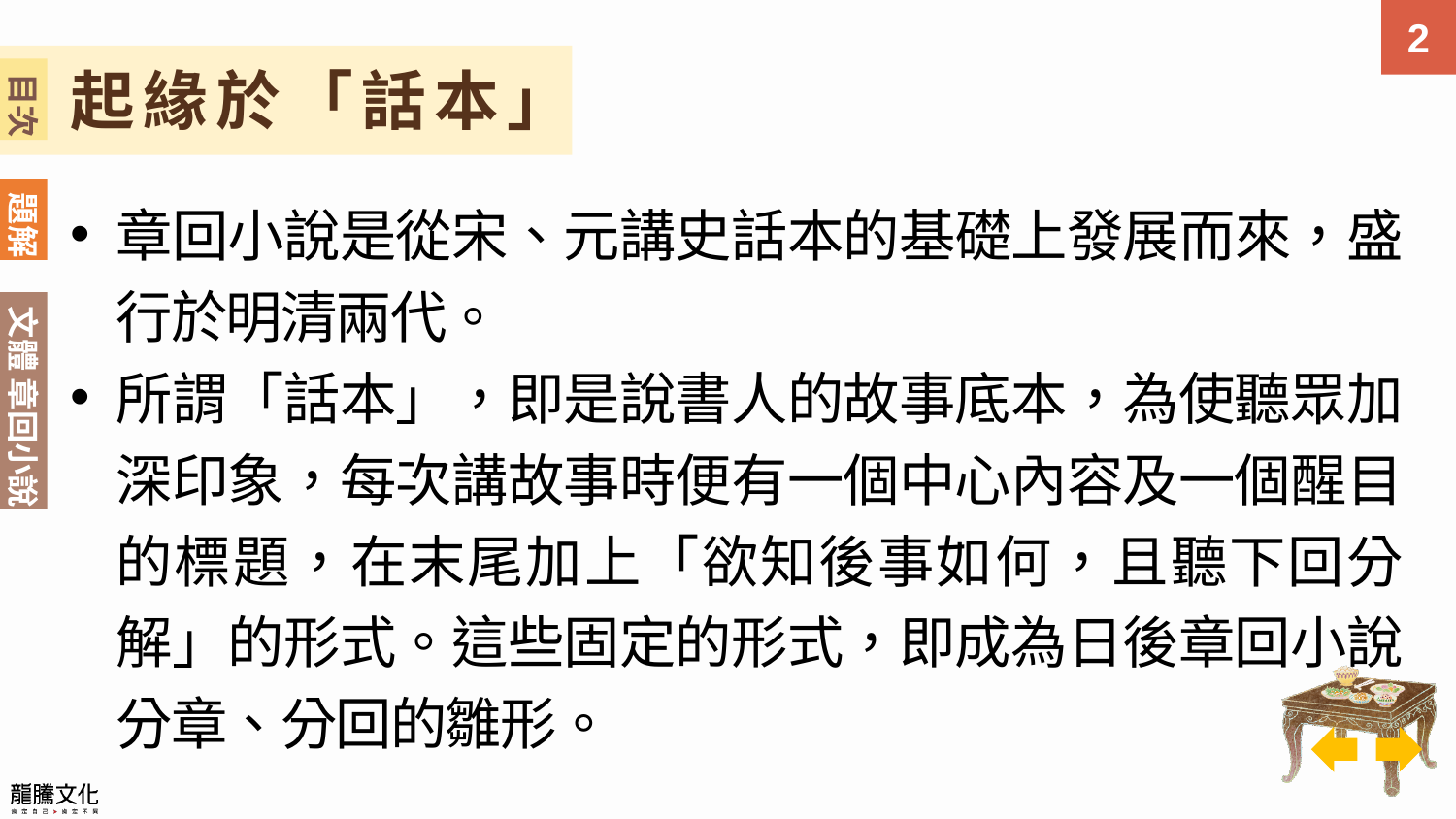

起緣於「話本」
目次
章回小說是從宋、元講史話本的基礎上發展而來，盛行於明清兩代。
所謂「話本」，即是說書人的故事底本，為使聽眾加深印象，每次講故事時便有一個中心內容及一個醒目的標題，在末尾加上「欲知後事如何，且聽下回分解」的形式。這些固定的形式，即成為日後章回小說分章、分回的雛形。
文體 章回小說